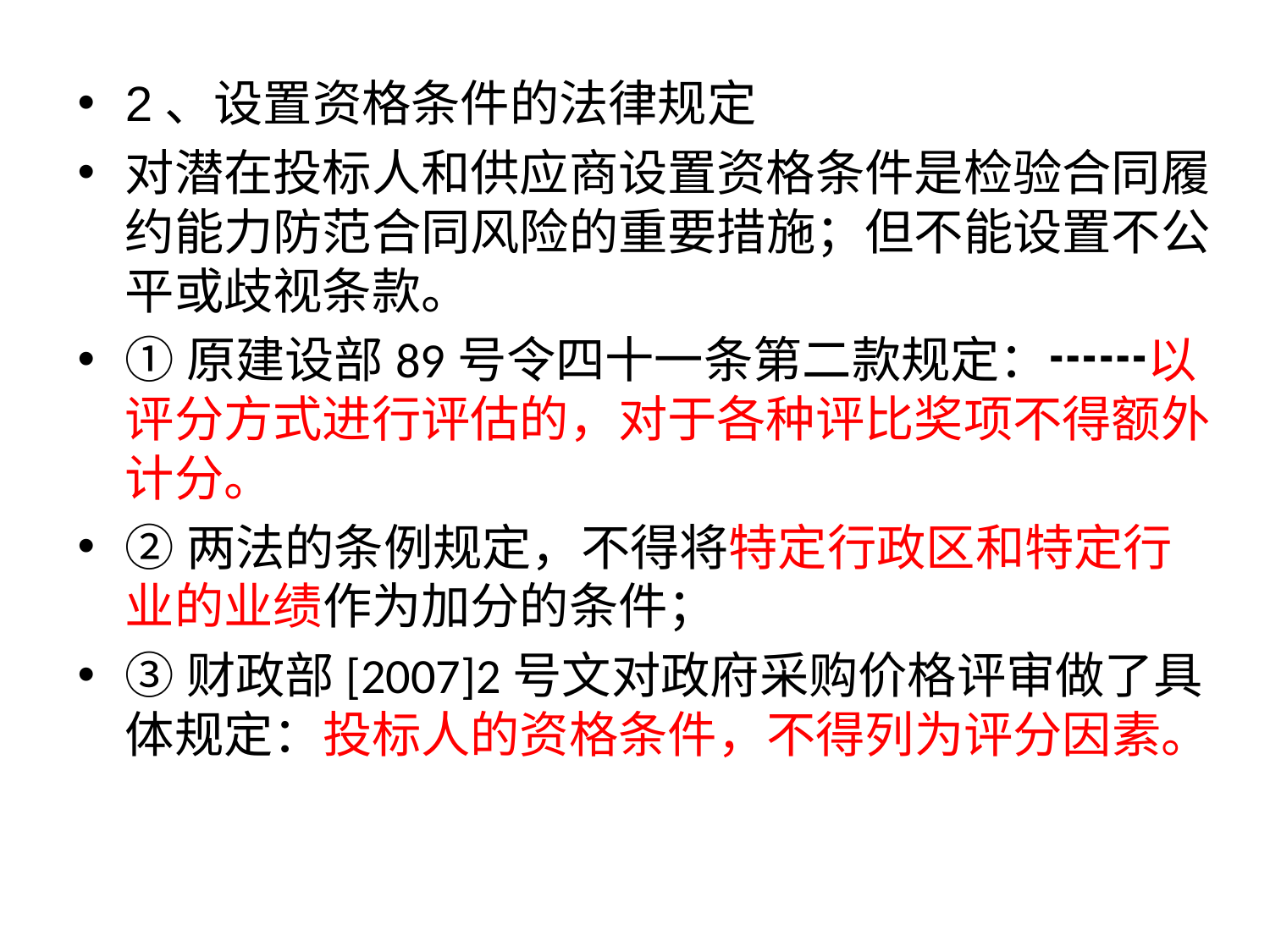

2、设置资格条件的法律规定
对潜在投标人和供应商设置资格条件是检验合同履约能力防范合同风险的重要措施；但不能设置不公平或歧视条款。
①原建设部89号令四十一条第二款规定：┅┅以评分方式进行评估的，对于各种评比奖项不得额外计分。
②两法的条例规定，不得将特定行政区和特定行业的业绩作为加分的条件；
③财政部[2007]2号文对政府采购价格评审做了具体规定：投标人的资格条件，不得列为评分因素。